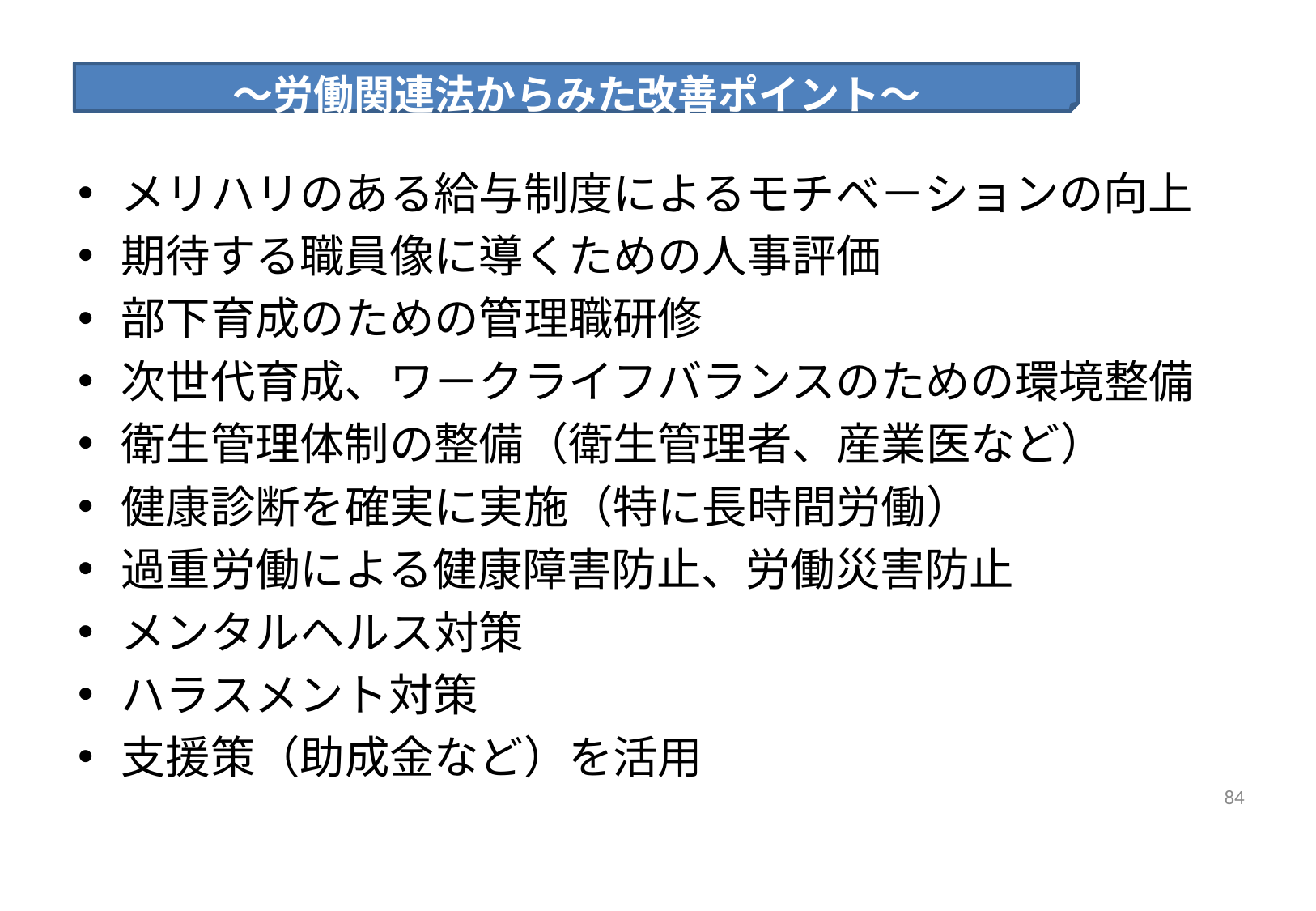

～労働関連法からみた改善ポイント～
メリハリのある給与制度によるモチベ－ションの向上
期待する職員像に導くための人事評価
部下育成のための管理職研修
次世代育成、ワ－クライフバランスのための環境整備
衛生管理体制の整備（衛生管理者、産業医など）
健康診断を確実に実施（特に長時間労働）
過重労働による健康障害防止、労働災害防止
メンタルヘルス対策
ハラスメント対策
支援策（助成金など）を活用
84